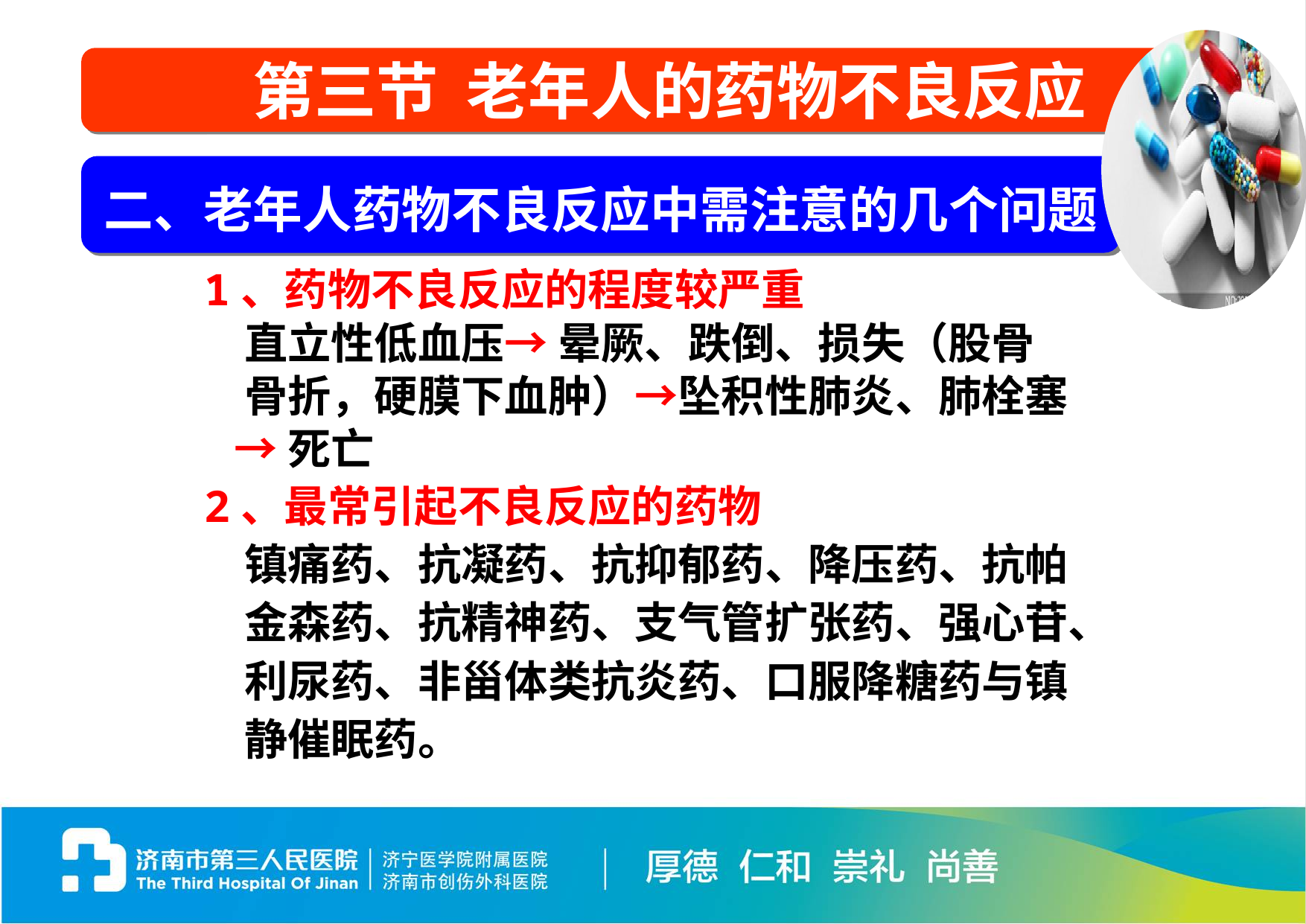

第三节  老年人的药物不良反应

二、老年人药物不良反应中需注意的几个问题

1、药物不良反应的程度较严重
   直立性低血压→ 晕厥、跌倒、损失（股骨
   骨折，硬膜下血肿）→坠积性肺炎、肺栓塞
   →死亡
2、最常引起不良反应的药物
   镇痛药、抗凝药、抗抑郁药、降压药、抗帕
   金森药、抗精神药、支气管扩张药、强心苷、
   利尿药、非甾体类抗炎药、口服降糖药与镇
   静催眠药。